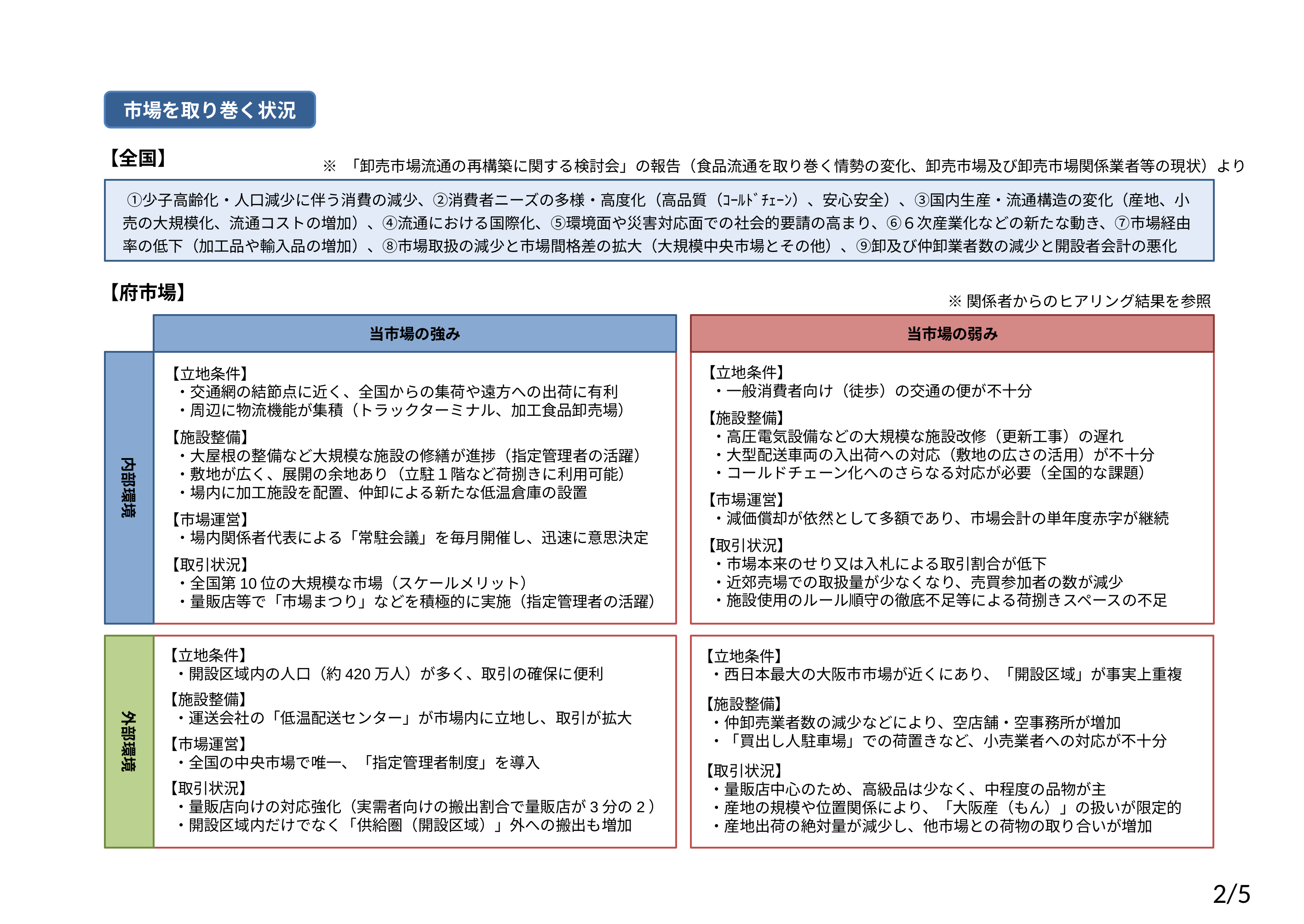

市場を取り巻く状況
【全国】
※ 「卸売市場流通の再構築に関する検討会」の報告（食品流通を取り巻く情勢の変化、卸売市場及び卸売市場関係業者等の現状）より
　①少子高齢化・人口減少に伴う消費の減少、②消費者ニーズの多様・高度化（高品質（ｺｰﾙﾄﾞﾁｪｰﾝ）、安心安全）、③国内生産・流通構造の変化（産地、小
  売の大規模化、流通コストの増加）、④流通における国際化、⑤環境面や災害対応面での社会的要請の高まり、⑥６次産業化などの新たな動き、⑦市場経由
  率の低下（加工品や輸入品の増加）、⑧市場取扱の減少と市場間格差の拡大（大規模中央市場とその他）、⑨卸及び仲卸業者数の減少と開設者会計の悪化
【府市場】
※関係者からのヒアリング結果を参照
当市場の強み
当市場の弱み
内部環境

外部環境

【立地条件】
  ・一般消費者向け（徒歩）の交通の便が不十分

【施設整備】
  ・高圧電気設備などの大規模な施設改修（更新工事）の遅れ
  ・大型配送車両の入出荷への対応（敷地の広さの活用）が不十分
  ・コールドチェーン化へのさらなる対応が必要（全国的な課題）

【市場運営】
  ・減価償却が依然として多額であり、市場会計の単年度赤字が継続

【取引状況】
  ・市場本来のせり又は入札による取引割合が低下
  ・近郊売場での取扱量が少なくなり、売買参加者の数が減少
  ・施設使用のルール順守の徹底不足等による荷捌きスペースの不足

【立地条件】
  ・交通網の結節点に近く、全国からの集荷や遠方への出荷に有利
  ・周辺に物流機能が集積（トラックターミナル、加工食品卸売場）

【施設整備】
  ・大屋根の整備など大規模な施設の修繕が進捗（指定管理者の活躍）
  ・敷地が広く、展開の余地あり（立駐１階など荷捌きに利用可能）
  ・場内に加工施設を配置、仲卸による新たな低温倉庫の設置

【市場運営】
  ・場内関係者代表による「常駐会議」を毎月開催し、迅速に意思決定

【取引状況】
  ・全国第10位の大規模な市場（スケールメリット）
  ・量販店等で「市場まつり」などを積極的に実施（指定管理者の活躍）

【立地条件】
  ・開設区域内の人口（約420万人）が多く、取引の確保に便利

【施設整備】
  ・運送会社の「低温配送センター」が市場内に立地し、取引が拡大

【市場運営】
  ・全国の中央市場で唯一、「指定管理者制度」を導入

【取引状況】
  ・量販店向けの対応強化（実需者向けの搬出割合で量販店が3分の2）
  ・開設区域内だけでなく「供給圏（開設区域）」外への搬出も増加

【立地条件】
  ・西日本最大の大阪市市場が近くにあり、「開設区域」が事実上重複

【施設整備】
  ・仲卸売業者数の減少などにより、空店舗・空事務所が増加
  ・「買出し人駐車場」での荷置きなど、小売業者への対応が不十分

【取引状況】
  ・量販店中心のため、高級品は少なく、中程度の品物が主
  ・産地の規模や位置関係により、「大阪産（もん）」の扱いが限定的
  ・産地出荷の絶対量が減少し、他市場との荷物の取り合いが増加